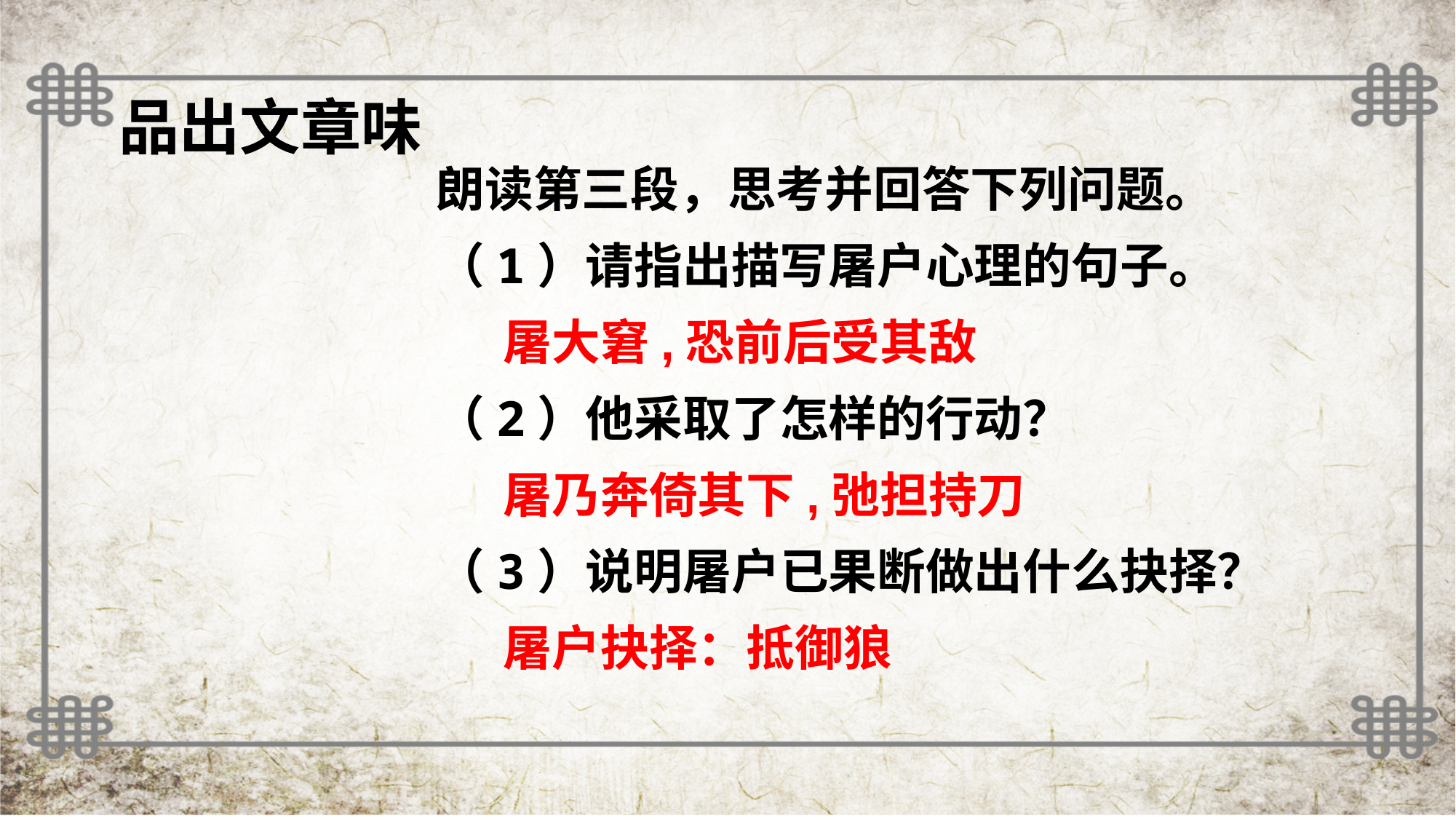

品出文章味
朗读第三段，思考并回答下列问题。
（1）请指出描写屠户心理的句子。
     屠大窘,恐前后受其敌
（2）他采取了怎样的行动？
     屠乃奔倚其下,弛担持刀
（3）说明屠户已果断做出什么抉择？
     屠户抉择：抵御狼